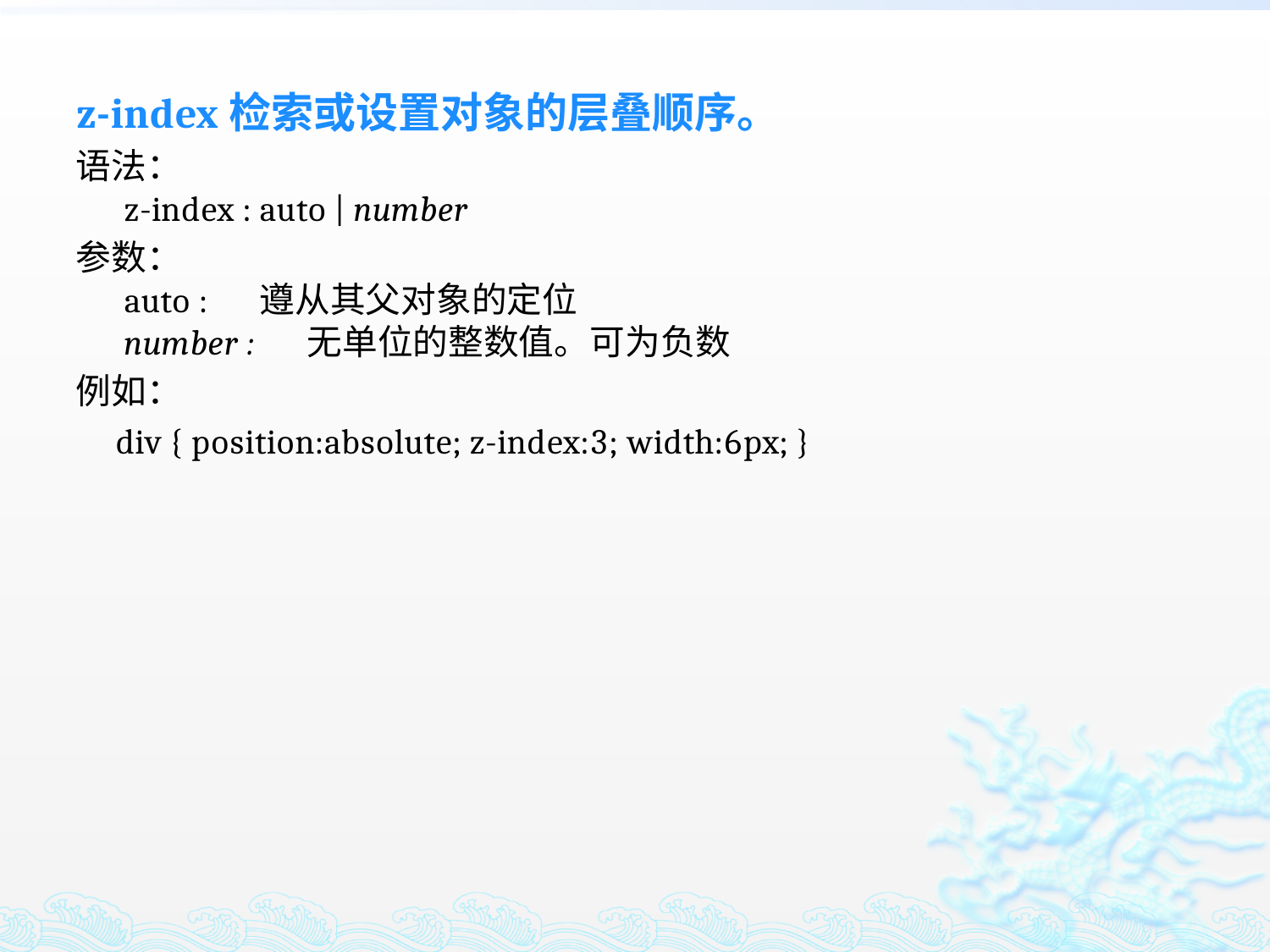

z-index检索或设置对象的层叠顺序。
语法：
z-index : auto | number
参数：
auto : 　遵从其父对象的定位
number : 　无单位的整数值。可为负数
例如：
     div { position:absolute; z-index:3; width:6px; }